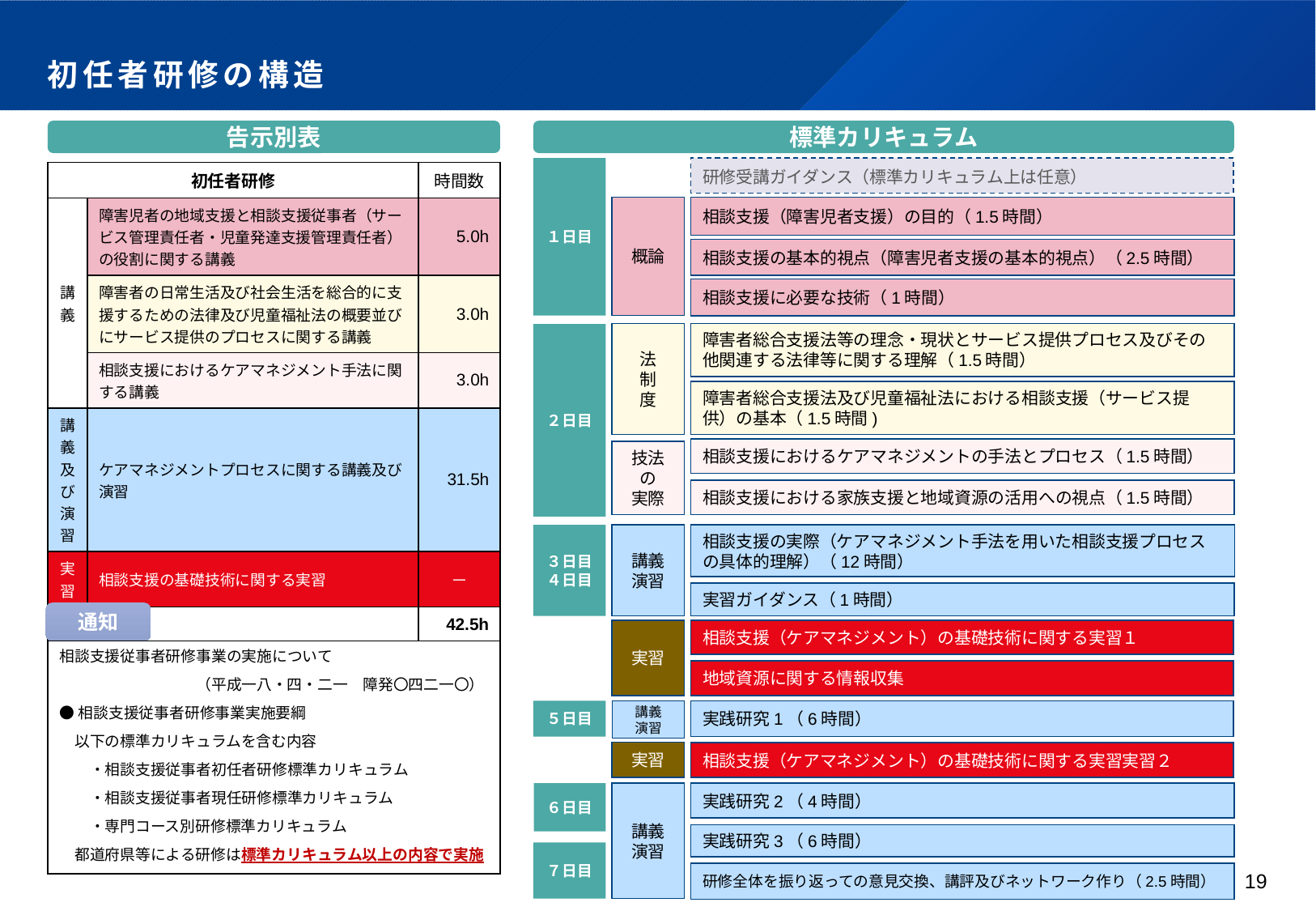

# 初任者研修の構造
告示別表
標準カリキュラム
研修受講ガイダンス（標準カリキュラム上は任意）
１日目
| 初任者研修 |  | 時間数 |
| --- | --- | --- |
| 講義 | 障害児者の地域支援と相談支援従事者（サービス管理責任者・児童発達支援管理責任者）の役割に関する講義 | 5.0h |
|  | 障害者の日常生活及び社会生活を総合的に支援するための法律及び児童福祉法の概要並びにサービス提供のプロセスに関する講義 | 3.0h |
|  | 相談支援におけるケアマネジメント手法に関する講義 | 3.0h |
| 講義及び演習 | ケアマネジメントプロセスに関する講義及び演習 | 31.5h |
| 実習 | 相談支援の基礎技術に関する実習 | － |
|  | 合計 | 42.5h |
概論
相談支援（障害児者支援）の目的（1.5時間）
相談支援の基本的視点（障害児者支援の基本的視点）（2.5時間）
相談支援に必要な技術（1時間）
障害者総合支援法等の理念・現状とサービス提供プロセス及びその他関連する法律等に関する理解（1.5時間）
法
制
度
２日目
障害者総合支援法及び児童福祉法における相談支援（サービス提供）の基本（1.5時間)
相談支援におけるケアマネジメントの手法とプロセス（1.5時間）
技法の
実際
相談支援における家族支援と地域資源の活用への視点（1.5時間）
３日目
４日目
講義
演習
相談支援の実際（ケアマネジメント手法を用いた相談支援プロセスの具体的理解）（12時間）
実習ガイダンス（1時間）
通知
相談支援（ケアマネジメント）の基礎技術に関する実習１
実習
相談支援従事者研修事業の実施について
　　　　　　　　　（平成一八・四・二一　障発〇四二一〇）
●相談支援従事者研修事業実施要綱
　以下の標準カリキュラムを含む内容
　　・相談支援従事者初任者研修標準カリキュラム
　　・相談支援従事者現任研修標準カリキュラム
　　・専門コース別研修標準カリキュラム
　都道府県等による研修は標準カリキュラム以上の内容で実施
地域資源に関する情報収集
５日目
講義
演習
実践研究1（6時間）
実習
相談支援（ケアマネジメント）の基礎技術に関する実習実習２
６日目
講義
演習
実践研究2（4時間）
実践研究3（6時間）
７日目
研修全体を振り返っての意見交換、講評及びネットワーク作り（2.5時間）
19